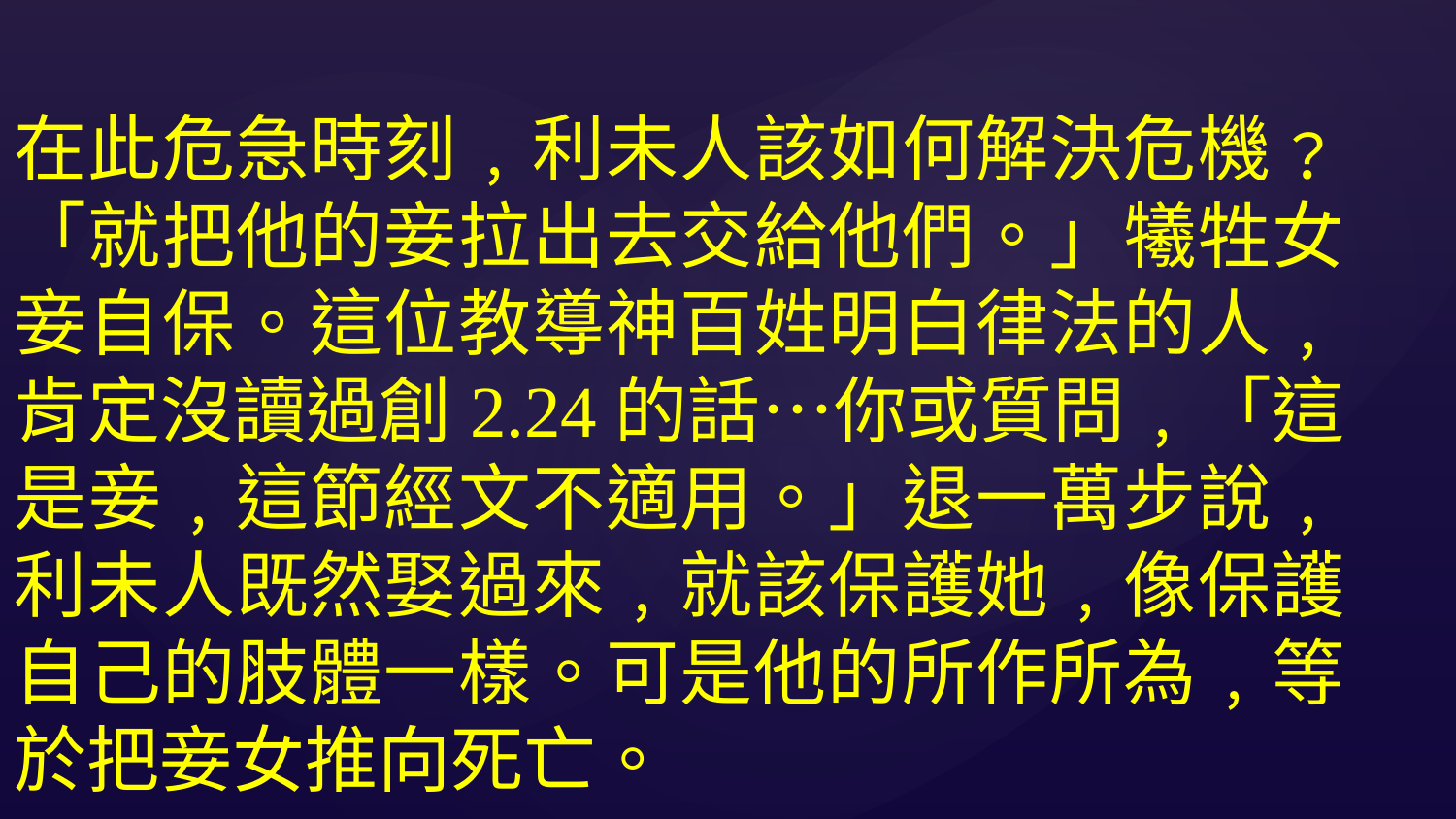

在此危急時刻﹐利未人該如何解決危機﹖「就把他的妾拉出去交給他們。」犧牲女妾自保。這位教導神百姓明白律法的人﹐肯定沒讀過創2.24的話…你或質問﹐「這是妾﹐這節經文不適用。」退一萬步說﹐利未人既然娶過來﹐就該保護她﹐像保護自己的肢體一樣。可是他的所作所為﹐等於把妾女推向死亡。